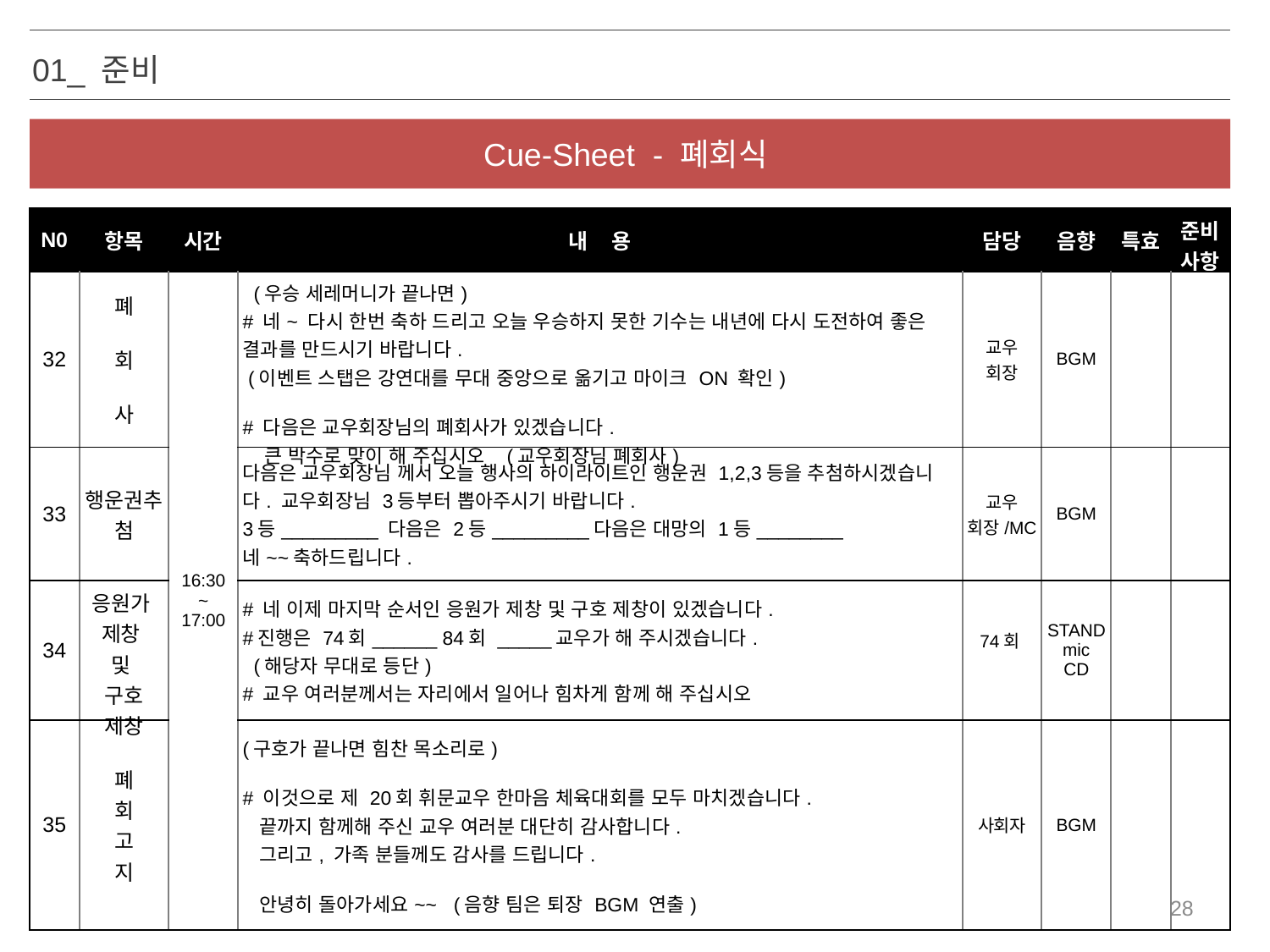

01_ 준비
Cue-Sheet  - 폐회식
| N0 | 항목 | 시간 | 내 용 | 담당 | 음향 | 특효 | 준비 사항 |
| --- | --- | --- | --- | --- | --- | --- | --- |
| 32 | 폐 회 사 | 16:30 ~ 17:00 | (우승 세레머니가 끝나면) # 네~ 다시 한번 축하 드리고 오늘 우승하지 못한 기수는 내년에 다시 도전하여 좋은 결과를 만드시기 바랍니다. (이벤트 스탭은 강연대를 무대 중앙으로 옮기고 마이크 ON 확인) # 다음은 교우회장님의 폐회사가 있겠습니다. 큰 박수로 맞이 해 주십시오 (교우회장님 폐회사) | 교우 회장 | BGM |  |  |
| 33 | 행운권추첨 |  | 다음은 교우회장님 께서 오늘 행사의 하이라이트인 행운권 1,2,3등을 추첨하시겠습니다. 교우회장님 3등부터 뽑아주시기 바랍니다. 3등\_\_\_\_\_\_\_\_\_ 다음은 2등\_\_\_\_\_\_\_\_\_다음은 대망의 1등\_\_\_\_\_\_\_\_ 네~~축하드립니다. | 교우 회장/MC | BGM |  |  |
| 34 | 응원가 제창 및 구호 제창 |  | # 네 이제 마지막 순서인 응원가 제창 및 구호 제창이 있겠습니다. #진행은 74회\_\_\_\_\_\_ 84회 \_\_\_\_\_교우가 해 주시겠습니다. (해당자 무대로 등단) # 교우 여러분께서는 자리에서 일어나 힘차게 함께 해 주십시오 | 74회 | STAND mic CD |  |  |
| 35 | 폐 회 고 지 |  | (구호가 끝나면 힘찬 목소리로) # 이것으로 제 20회 휘문교우 한마음 체육대회를 모두 마치겠습니다. 끝까지 함께해 주신 교우 여러분 대단히 감사합니다. 그리고, 가족 분들께도 감사를 드립니다. 안녕히 돌아가세요~~ (음향 팀은 퇴장 BGM 연출) | 사회자 | BGM |  |  |
28